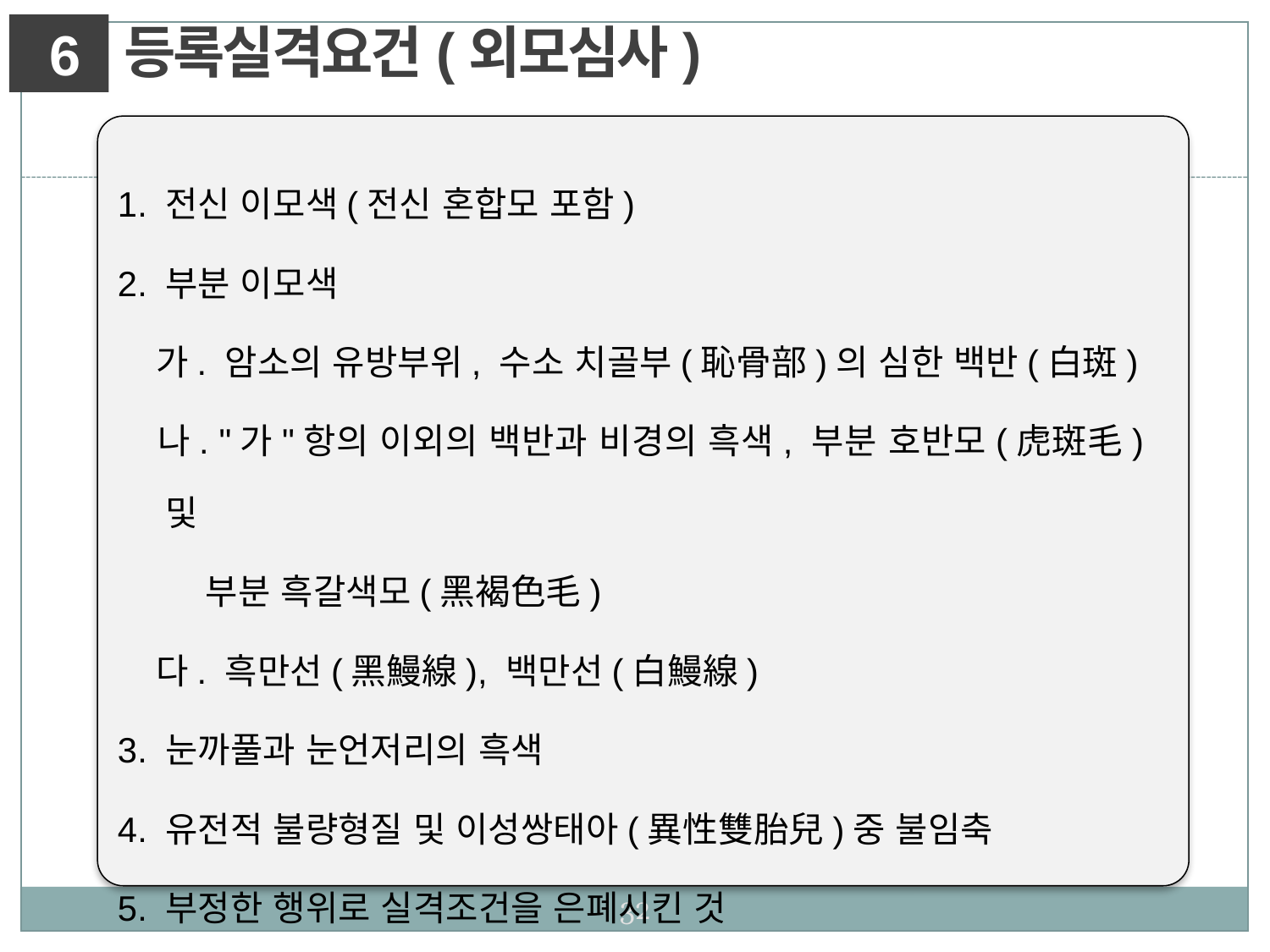

등록실격요건(외모심사)
6

1. 전신 이모색(전신 혼합모 포함)
2. 부분 이모색
   가. 암소의 유방부위, 수소 치골부(恥骨部)의 심한 백반(白斑)
   나. "가"항의 이외의 백반과 비경의 흑색, 부분 호반모(虎斑毛)및
        부분 흑갈색모(黑褐色毛)
   다. 흑만선(黑鰻線), 백만선(白鰻線)
3. 눈까풀과 눈언저리의 흑색
4. 유전적 불량형질 및 이성쌍태아(異性雙胎兒)중 불임축
5. 부정한 행위로 실격조건을 은폐시킨 것

32